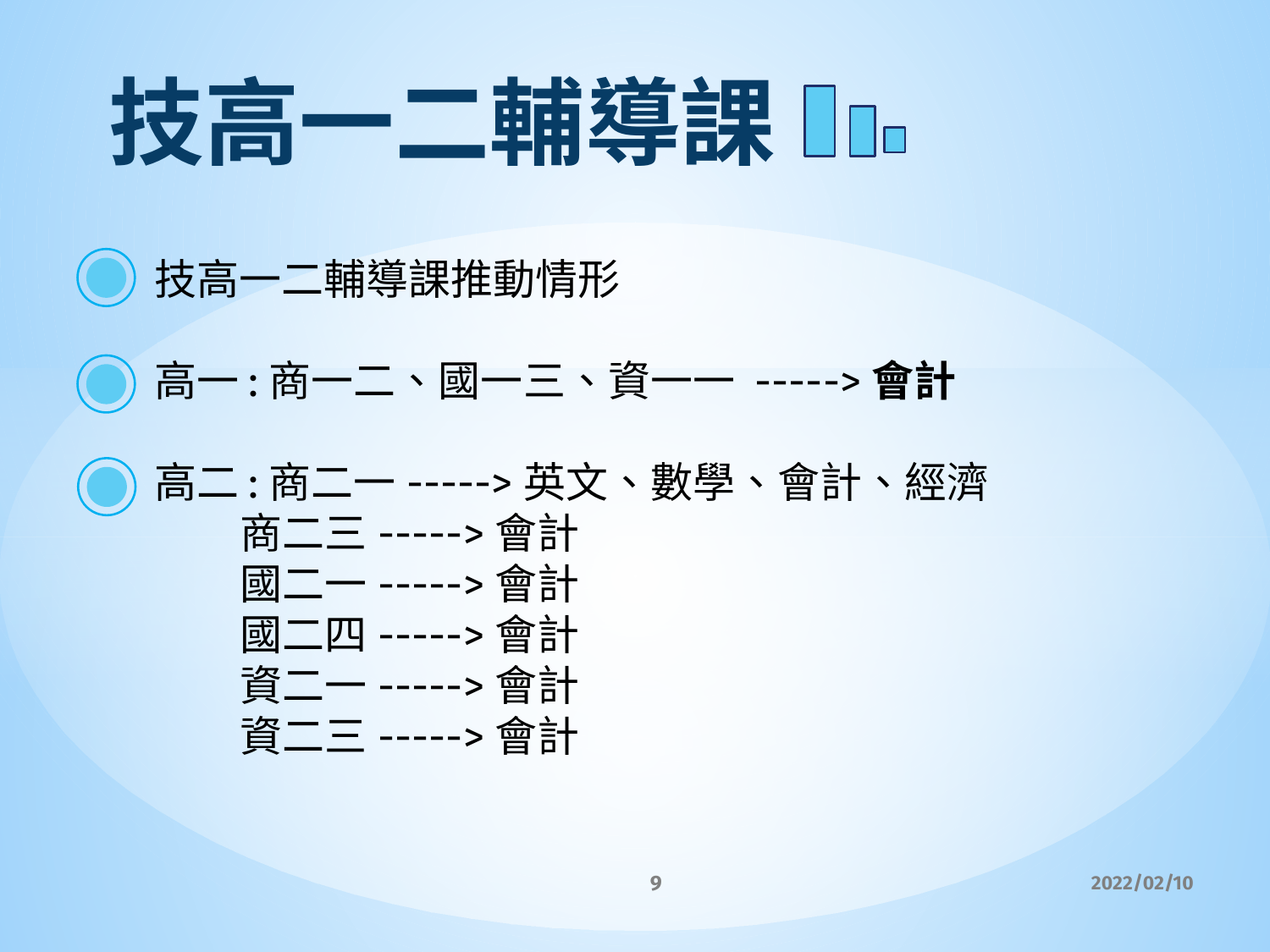

技高一二輔導課

技高一二輔導課推動情形

高一:商一二、國一三、資一一 ----->會計

高二:商二一----->英文、數學、會計、經濟
        商二三----->會計
        國二一----->會計
        國二四----->會計
        資二一----->會計
        資二三----->會計

9
2022/02/10